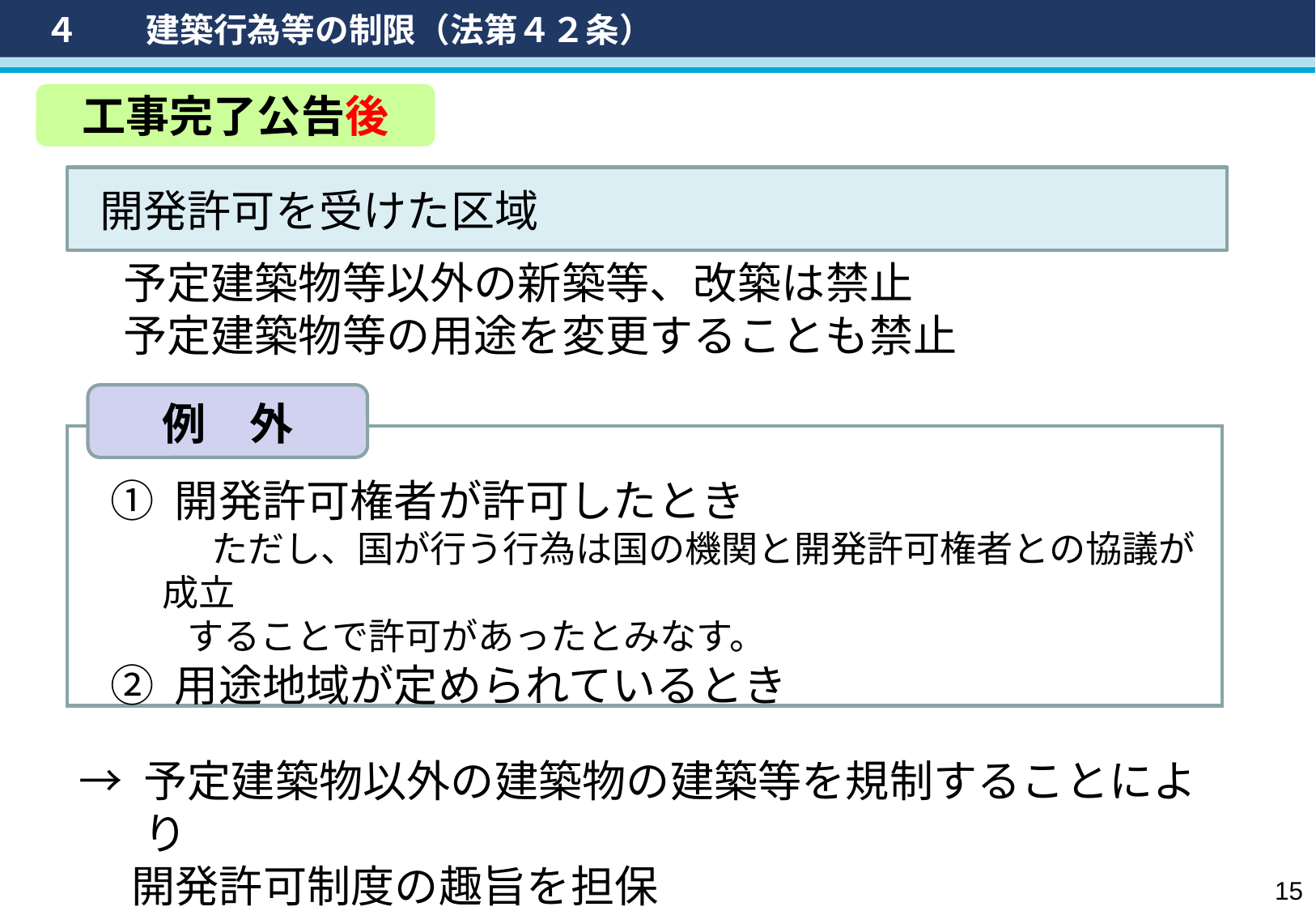

４　　建築行為等の制限（法第４２条）
工事完了公告後

開発許可を受けた区域
　予定建築物等以外の新築等、改築は禁止
　予定建築物等の用途を変更することも禁止

例　外

① 開発許可権者が許可したとき
     ただし、国が行う行為は国の機関と開発許可権者との協議が成立
  することで許可があったとみなす。
② 用途地域が定められているとき
→ 予定建築物以外の建築物の建築等を規制することにより
開発許可制度の趣旨を担保
15